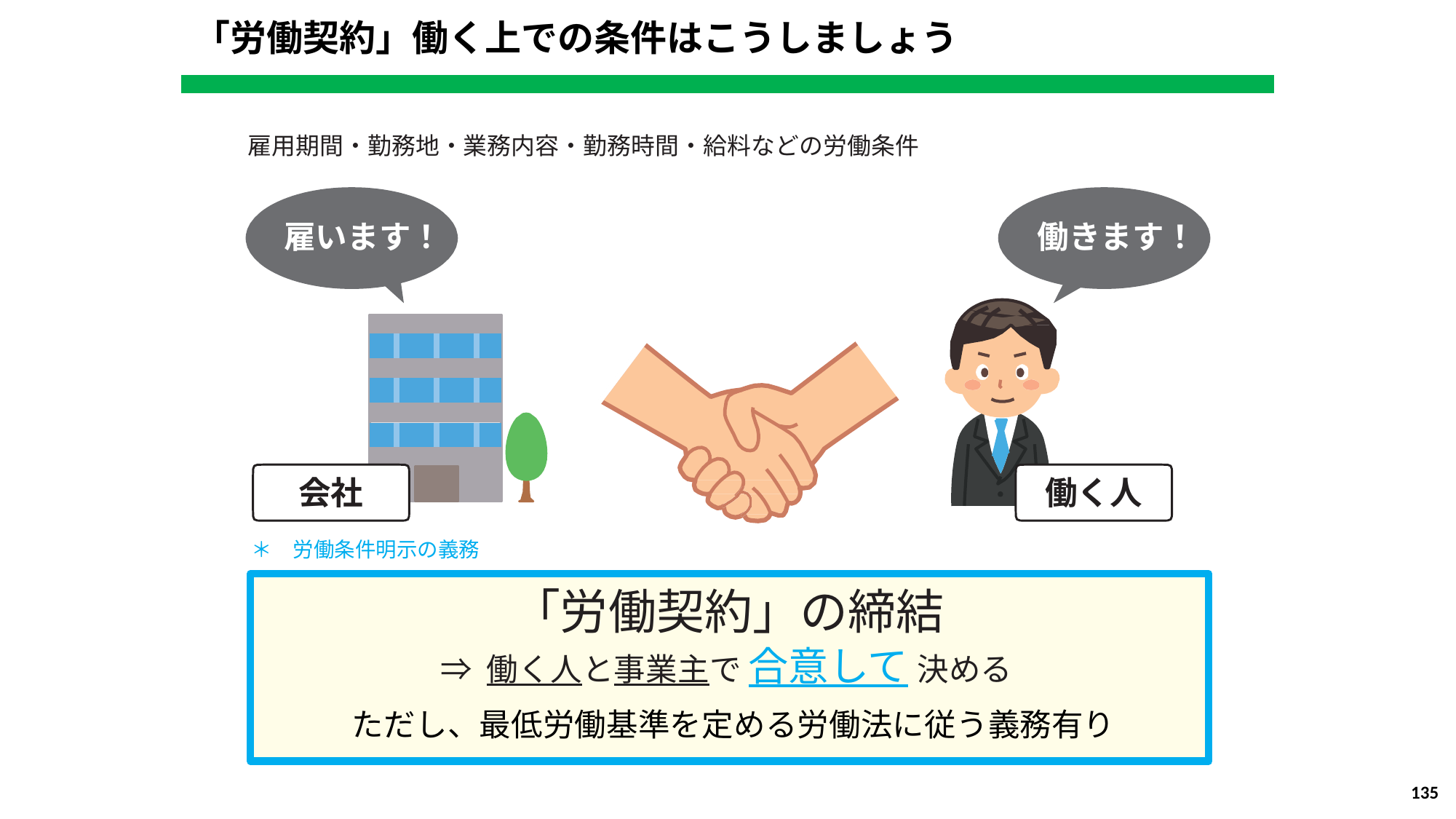

「労働契約」働く上での条件はこうしましょう

雇用期間・勤務地・業務内容・勤務時間・給料などの労働条件

雇います！
働きます！

|  |  |  |  |
| --- | --- | --- | --- |

|  |  |  |  |
| --- | --- | --- | --- |

|  |  |  |  |
| --- | --- | --- | --- |

会社
働く人

＊　労働条件明示の義務
「労働契約」の締結
⇒ 働く人と事業主で 合意して 決める
ただし、最低労働基準を定める労働法に従う義務有り
135